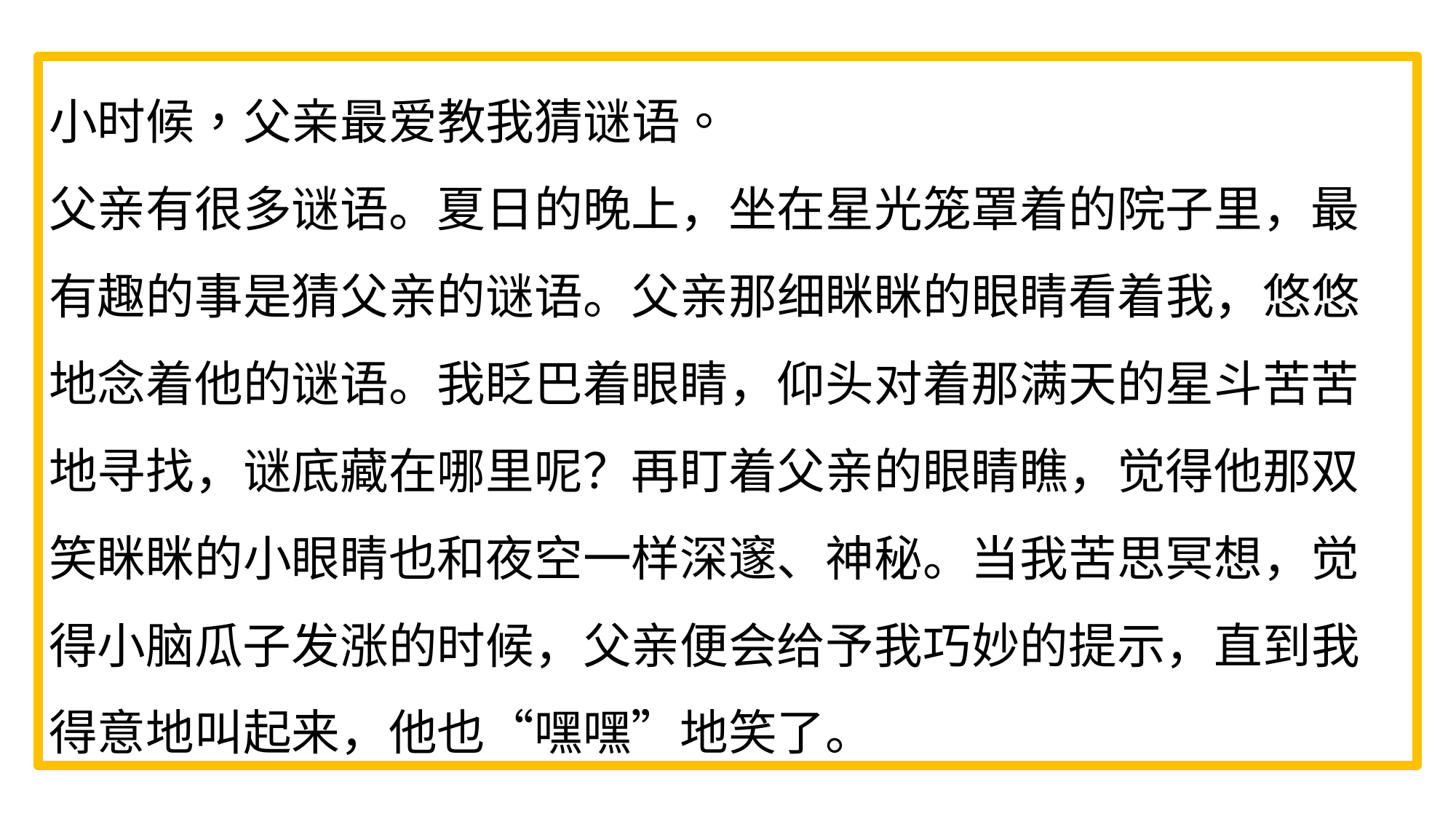

小时候，父亲最爱教我猜谜语。
父亲有很多谜语。夏日的晚上，坐在星光笼罩着的院子里，最有趣的事是猜父亲的谜语。父亲那细眯眯的眼睛看着我，悠悠地念着他的谜语。我眨巴着眼睛，仰头对着那满天的星斗苦苦地寻找，谜底藏在哪里呢？再盯着父亲的眼睛瞧，觉得他那双笑眯眯的小眼睛也和夜空一样深邃、神秘。当我苦思冥想，觉得小脑瓜子发涨的时候，父亲便会给予我巧妙的提示，直到我得意地叫起来，他也“嘿嘿”地笑了。